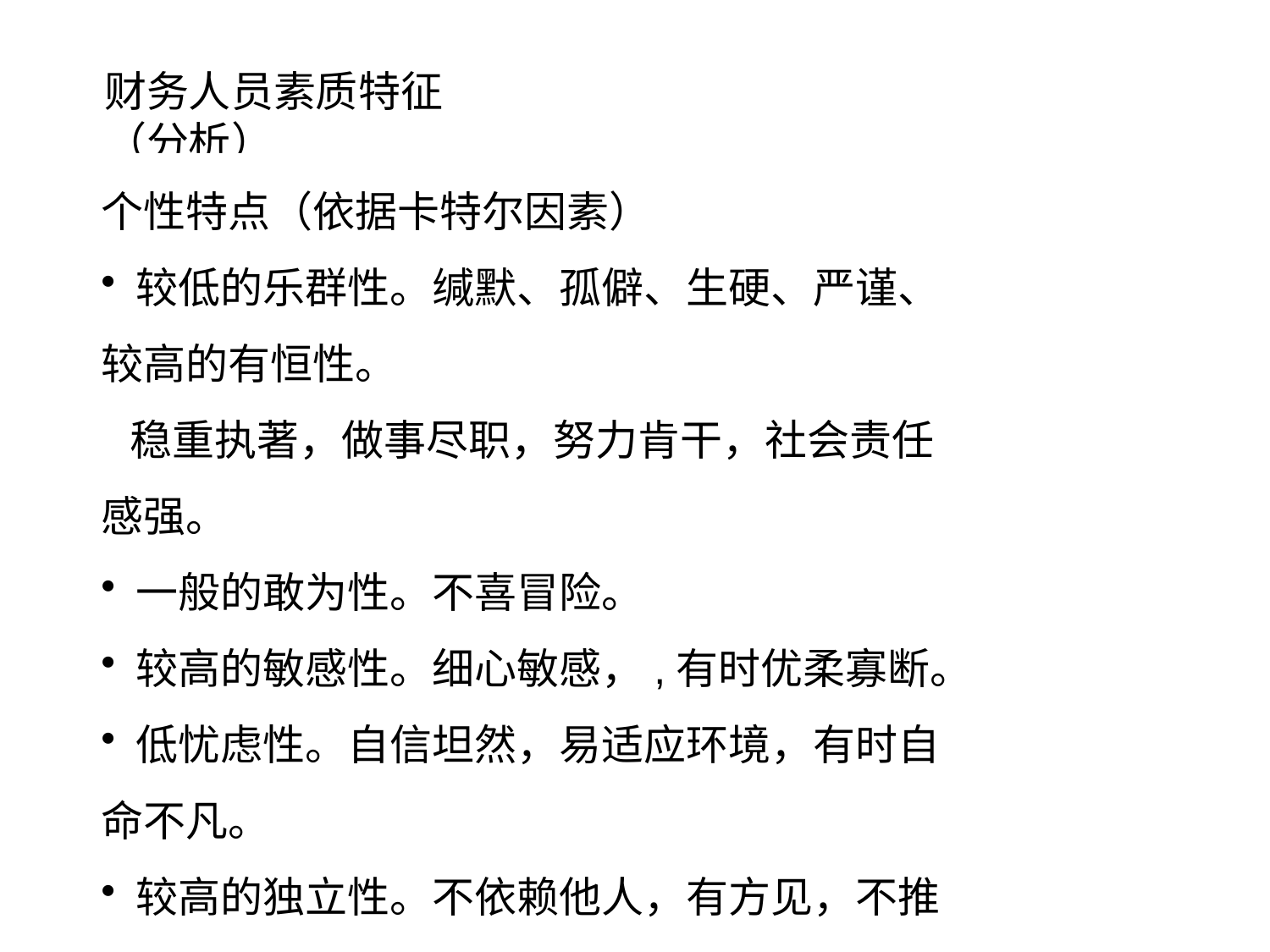

财务人员素质特征（分析）
个性特点（依据卡特尔因素）
 较低的乐群性。缄默、孤僻、生硬、严谨、较高的有恒性。
  稳重执著，做事尽职，努力肯干，社会责任感强。
 一般的敢为性。不喜冒险。
 较高的敏感性。细心敏感，,有时优柔寡断。
 低忧虑性。自信坦然，易适应环境，有时自命不凡。
 较高的独立性。不依赖他人，有方见，不推诿责任。